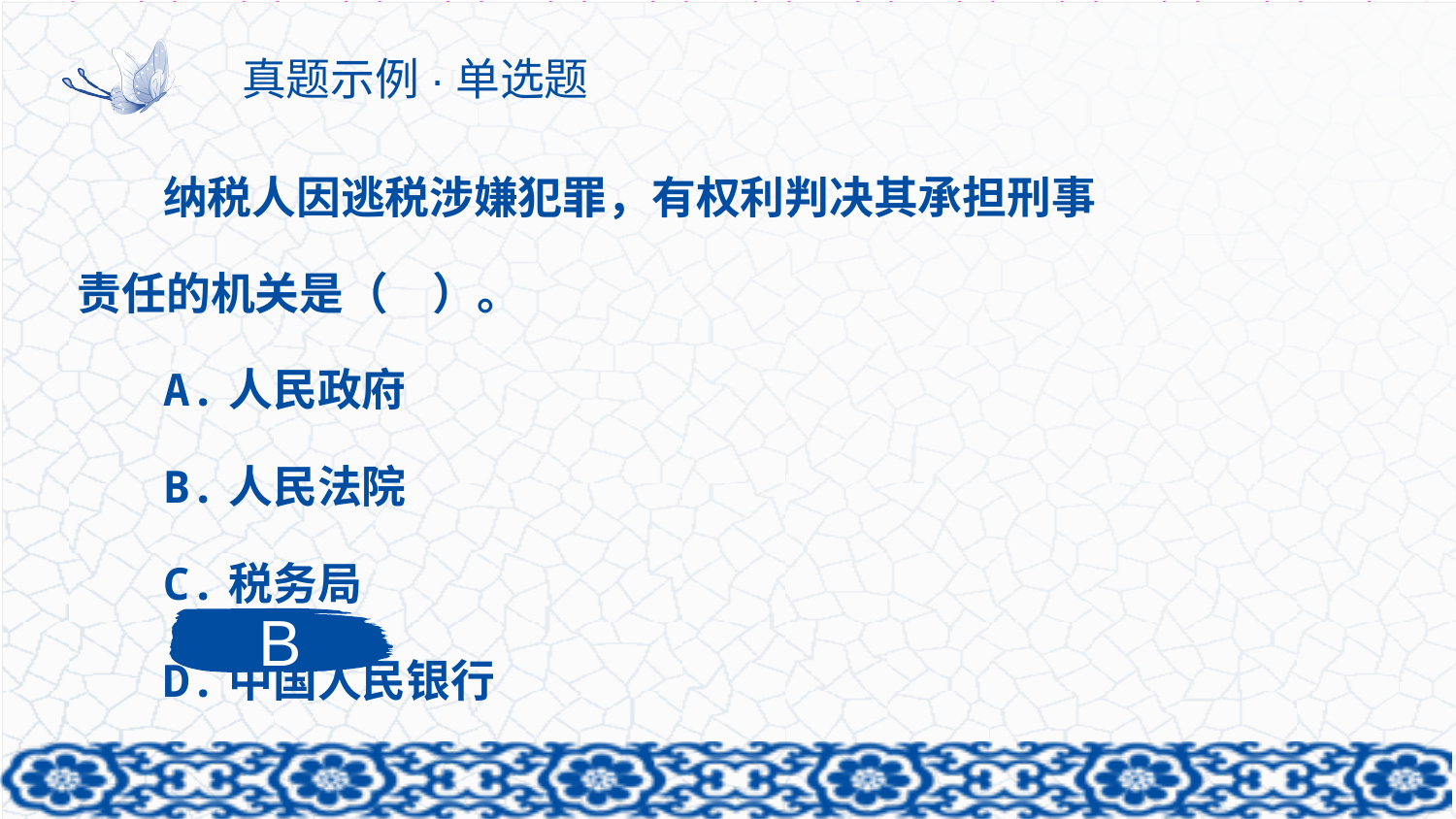

# 真题示例·单选题
纳税人因逃税涉嫌犯罪，有权利判决其承担刑事责任的机关是（　）。
A.人民政府
B.人民法院
C.税务局
D.中国人民银行

B